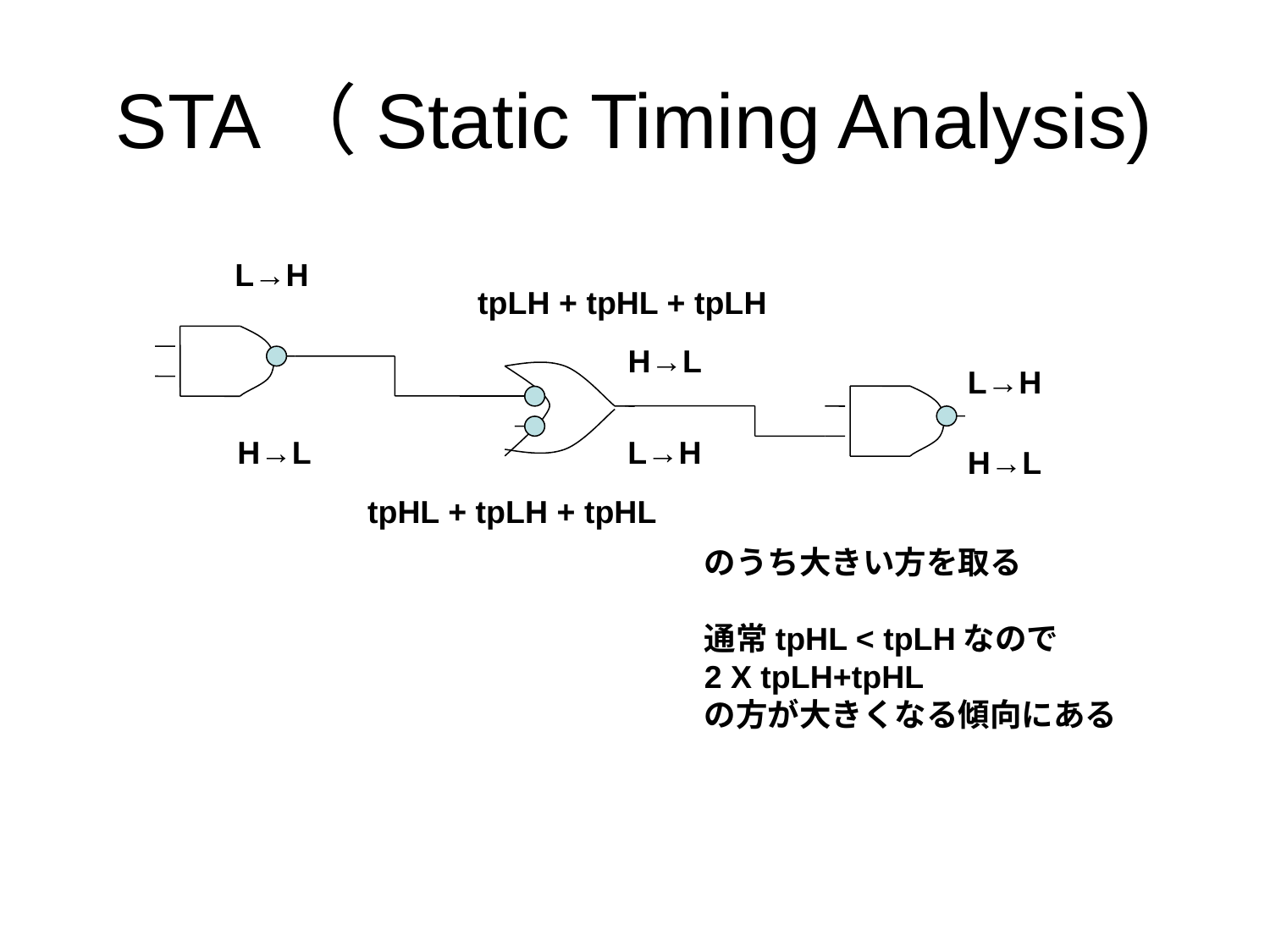

# STA（Static Timing Analysis)
L→H
tpLH + tpHL + tpLH

H→L

L→H

H→L
L→H

H→L
tpHL + tpLH + tpHL
のうち大きい方を取る

通常tpHL < tpLHなので
2 X tpLH+tpHL
の方が大きくなる傾向にある